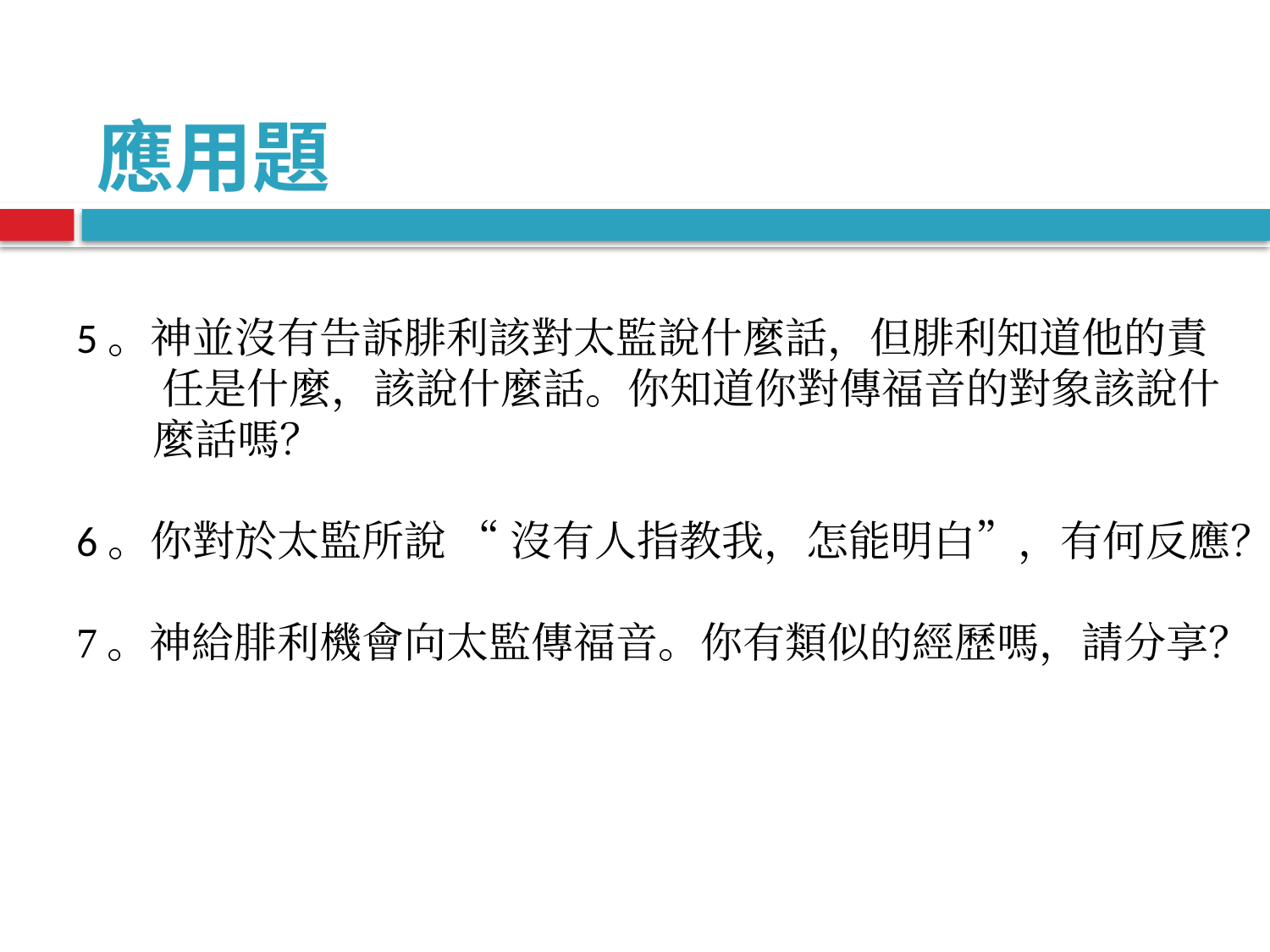

應用題

5。神並沒有告訴腓利該對太監說什麼話，但腓利知道他的責
       任是什麼，該說什麼話。你知道你對傳福音的對象該說什麼話嗎？

6。你對於太監所說 “ 沒有人指教我，怎能明白”，有何反應？

7。神給腓利機會向太監傳福音。你有類似的經歷嗎，請分享？